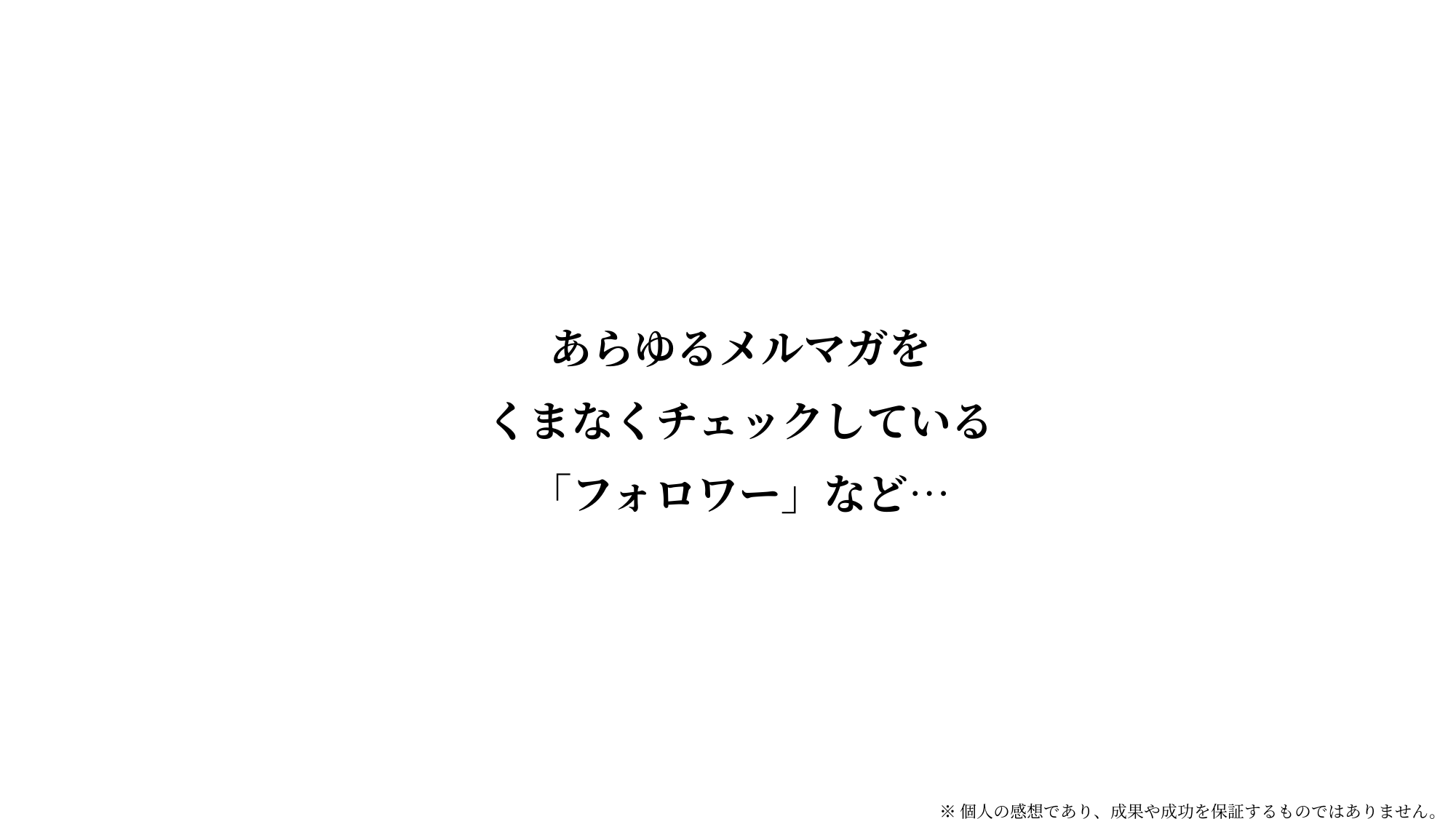

あらゆるメルマガを
くまなくチェックしている
「フォロワー」など…
※個人の感想であり、成果や成功を保証するものではありません。